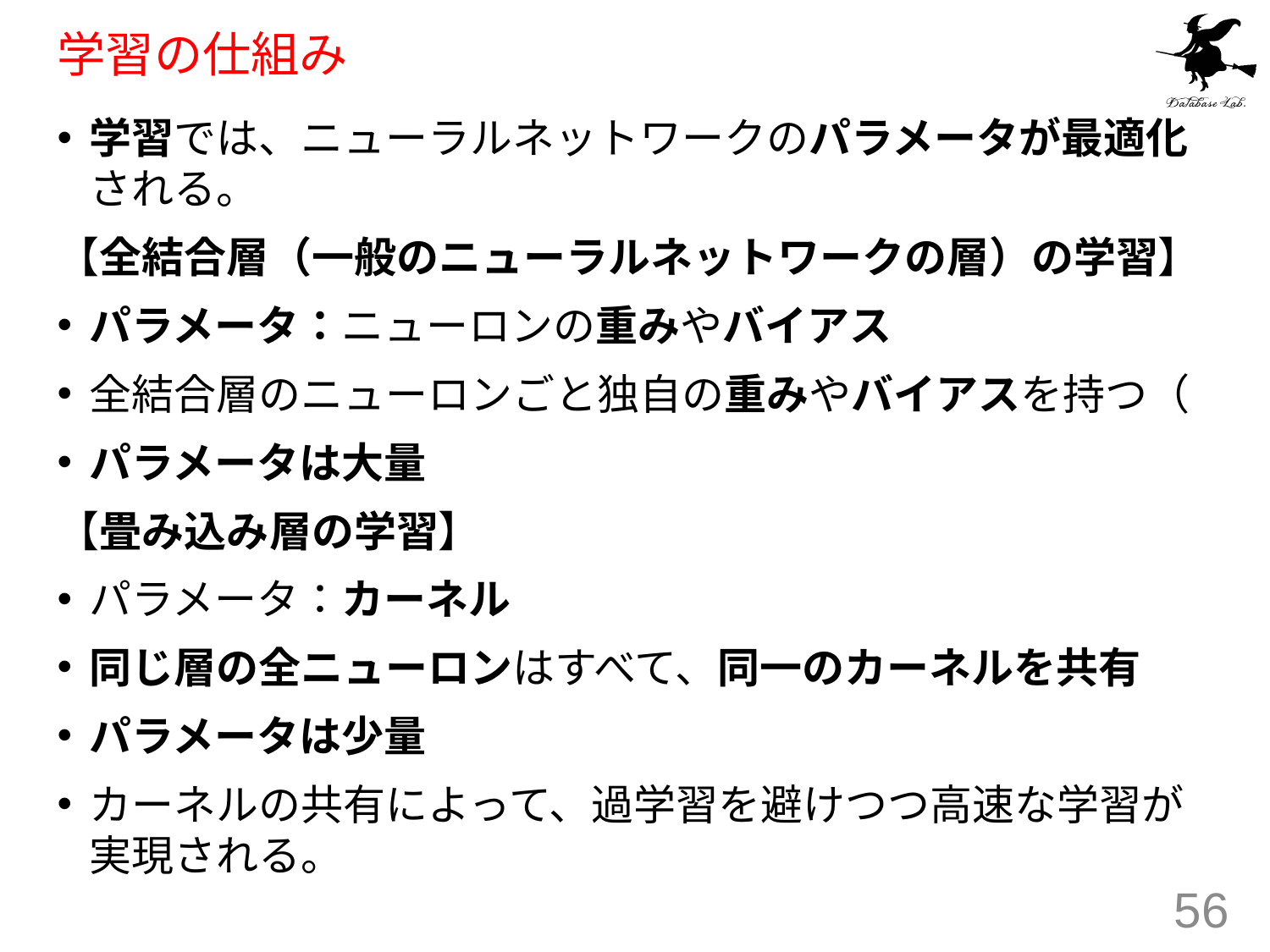

# 学習の仕組み
学習では、ニューラルネットワークのパラメータが最適化される。
【全結合層（一般のニューラルネットワークの層）の学習】
パラメータ：ニューロンの重みやバイアス
全結合層のニューロンごと独自の重みやバイアスを持つ（
パラメータは大量
【畳み込み層の学習】
パラメータ：カーネル
同じ層の全ニューロンはすべて、同一のカーネルを共有
パラメータは少量
カーネルの共有によって、過学習を避けつつ高速な学習が実現される。
56